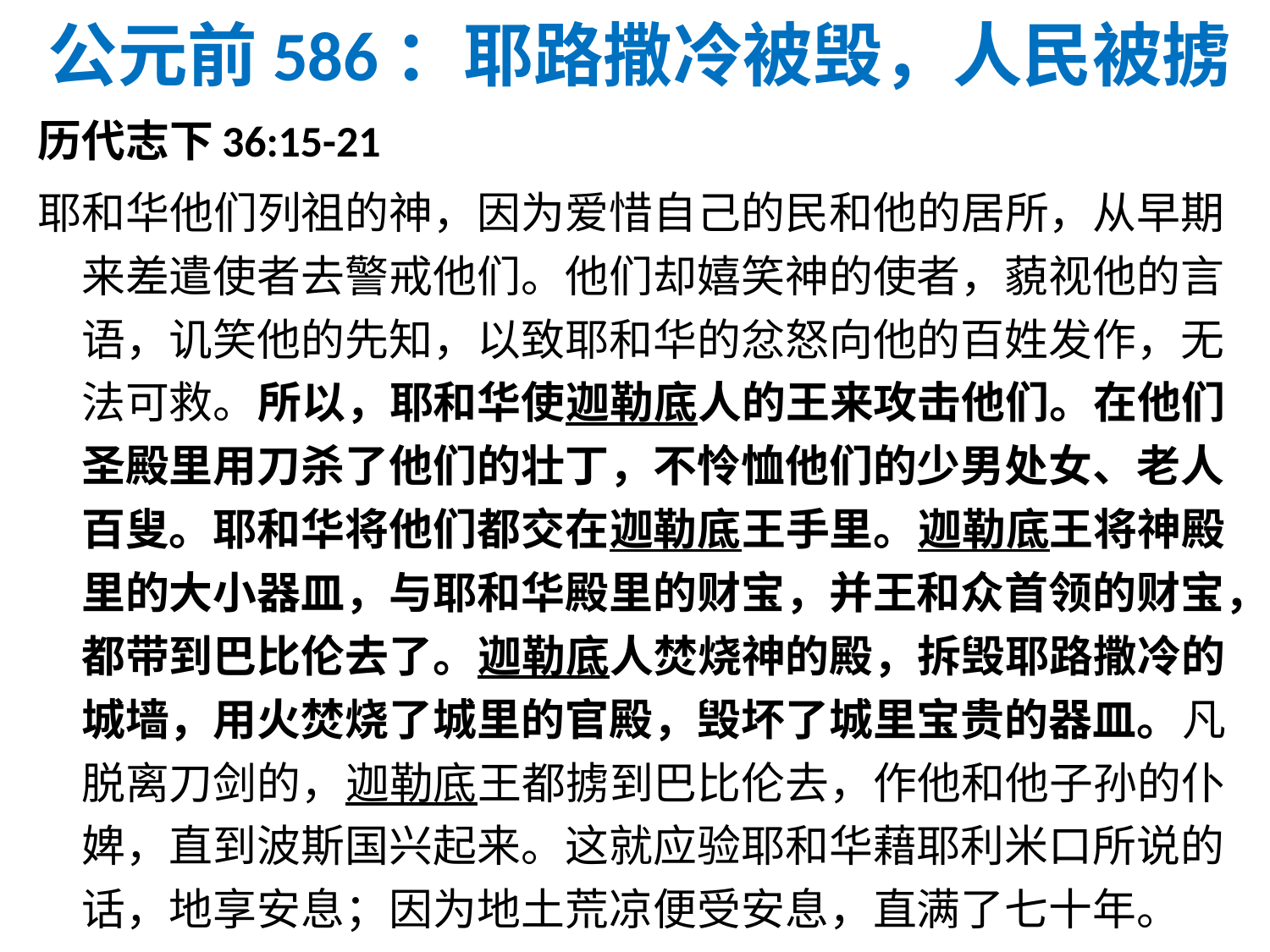

# 公元前586：耶路撒冷被毁，人民被掳
历代志下36:15-21
耶和华他们列祖的神，因为爱惜自己的民和他的居所，从早期来差遣使者去警戒他们。他们却嬉笑神的使者，藐视他的言语，讥笑他的先知，以致耶和华的忿怒向他的百姓发作，无法可救。所以，耶和华使迦勒底人的王来攻击他们。在他们圣殿里用刀杀了他们的壮丁，不怜恤他们的少男处女、老人百叟。耶和华将他们都交在迦勒底王手里。迦勒底王将神殿里的大小器皿，与耶和华殿里的财宝，并王和众首领的财宝，都带到巴比伦去了。迦勒底人焚烧神的殿，拆毁耶路撒冷的城墙，用火焚烧了城里的官殿，毁坏了城里宝贵的器皿。凡脱离刀剑的，迦勒底王都掳到巴比伦去，作他和他子孙的仆婢，直到波斯国兴起来。这就应验耶和华藉耶利米口所说的话，地享安息；因为地土荒凉便受安息，直满了七十年。